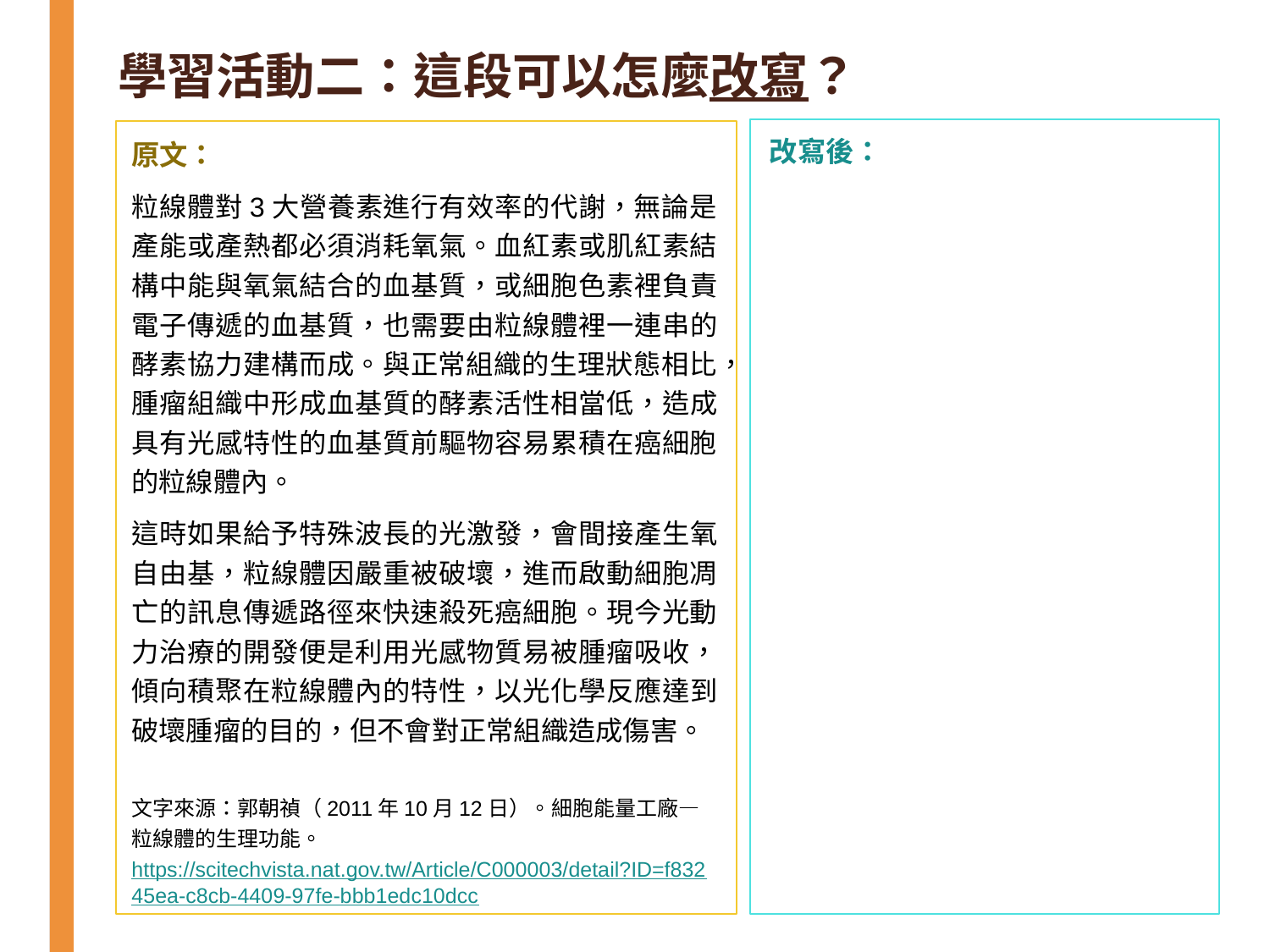

# 學習活動二：這段可以怎麼改寫？

原文：
粒線體對3大營養素進行有效率的代謝，無論是產能或產熱都必須消耗氧氣。血紅素或肌紅素結構中能與氧氣結合的血基質，或細胞色素裡負責電子傳遞的血基質，也需要由粒線體裡一連串的酵素協力建構而成。與正常組織的生理狀態相比，腫瘤組織中形成血基質的酵素活性相當低，造成具有光感特性的血基質前驅物容易累積在癌細胞的粒線體內。
這時如果給予特殊波長的光激發，會間接產生氧自由基，粒線體因嚴重被破壞，進而啟動細胞凋亡的訊息傳遞路徑來快速殺死癌細胞。現今光動力治療的開發便是利用光感物質易被腫瘤吸收，傾向積聚在粒線體內的特性，以光化學反應達到破壞腫瘤的目的，但不會對正常組織造成傷害。
文字來源：郭朝禎（2011年10月12日）。細胞能量工廠—粒線體的生理功能。https://scitechvista.nat.gov.tw/Article/C000003/detail?ID=f83245ea-c8cb-4409-97fe-bbb1edc10dcc
改寫後：
69